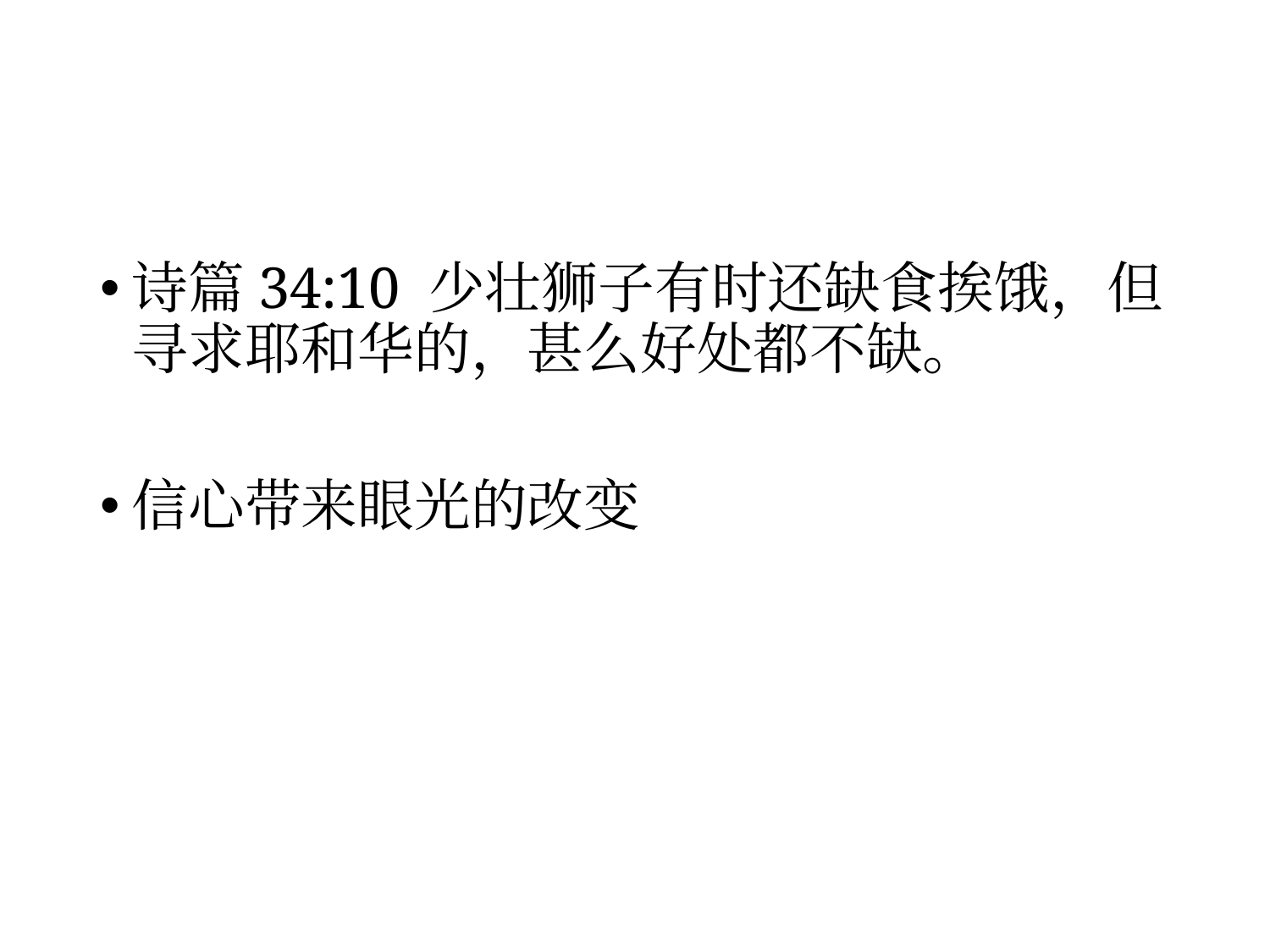

#
诗篇34:10 少壮狮子有时还缺食挨饿，但寻求耶和华的，甚么好处都不缺。

信心带来眼光的改变